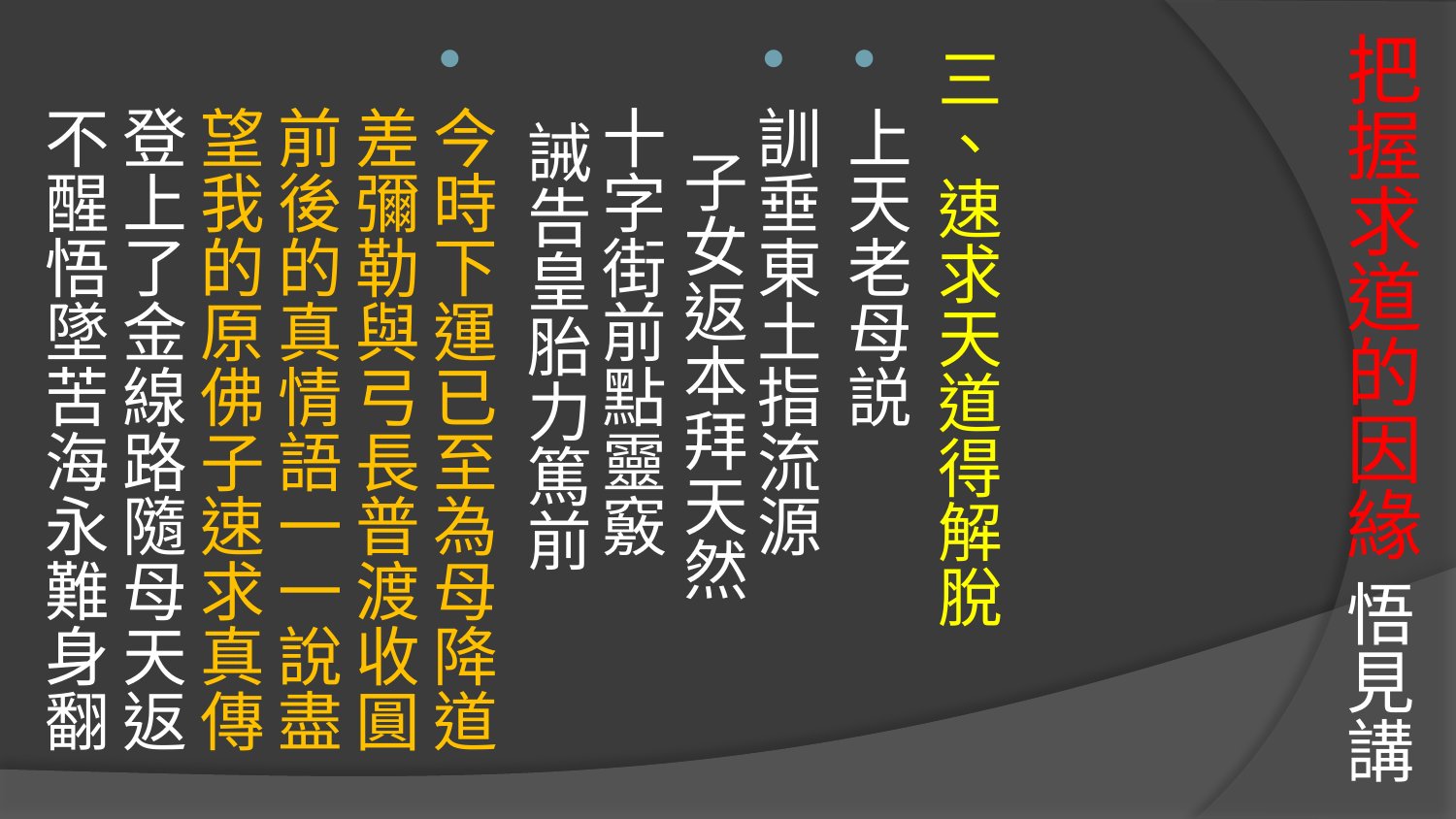

# 把握求道的因緣 悟見講
三、速求天道得解脫
上天老母説
訓垂東土指流源　              子女返本拜天然 
十字街前點靈竅                 誡告皇胎力篤前
今時下運已至為母降道
差彌勒與弓長普渡收圓
前後的真情語一一說盡
望我的原佛子速求真傳
登上了金線路隨母天返
不醒悟墜苦海永難身翻